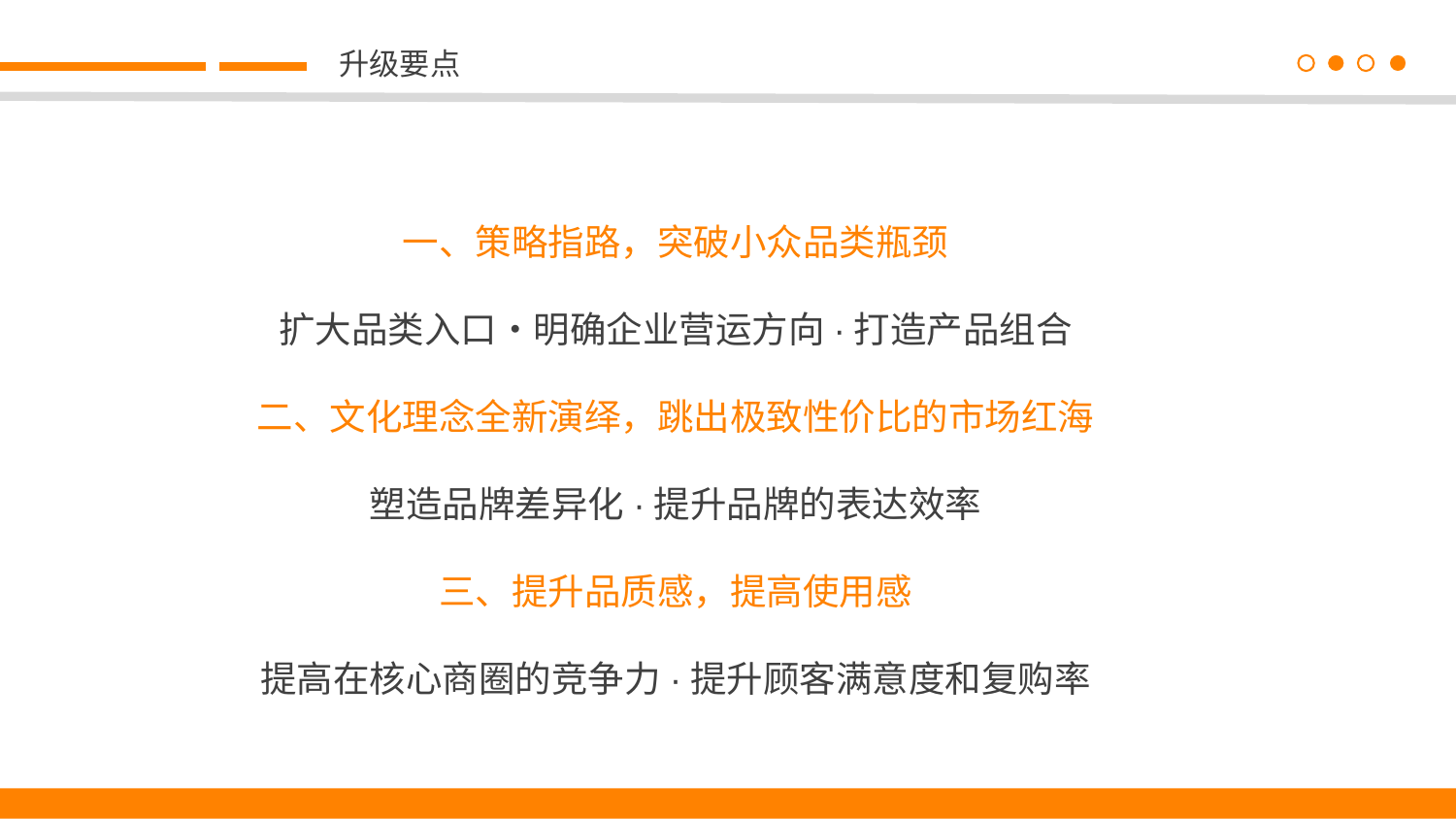

升级要点
一、策略指路，突破小众品类瓶颈
扩大品类入口•明确企业营运方向·打造产品组合
二、文化理念全新演绎，跳出极致性价比的市场红海
塑造品牌差异化·提升品牌的表达效率
三、提升品质感，提高使用感
提高在核心商圈的竞争力·提升顾客满意度和复购率